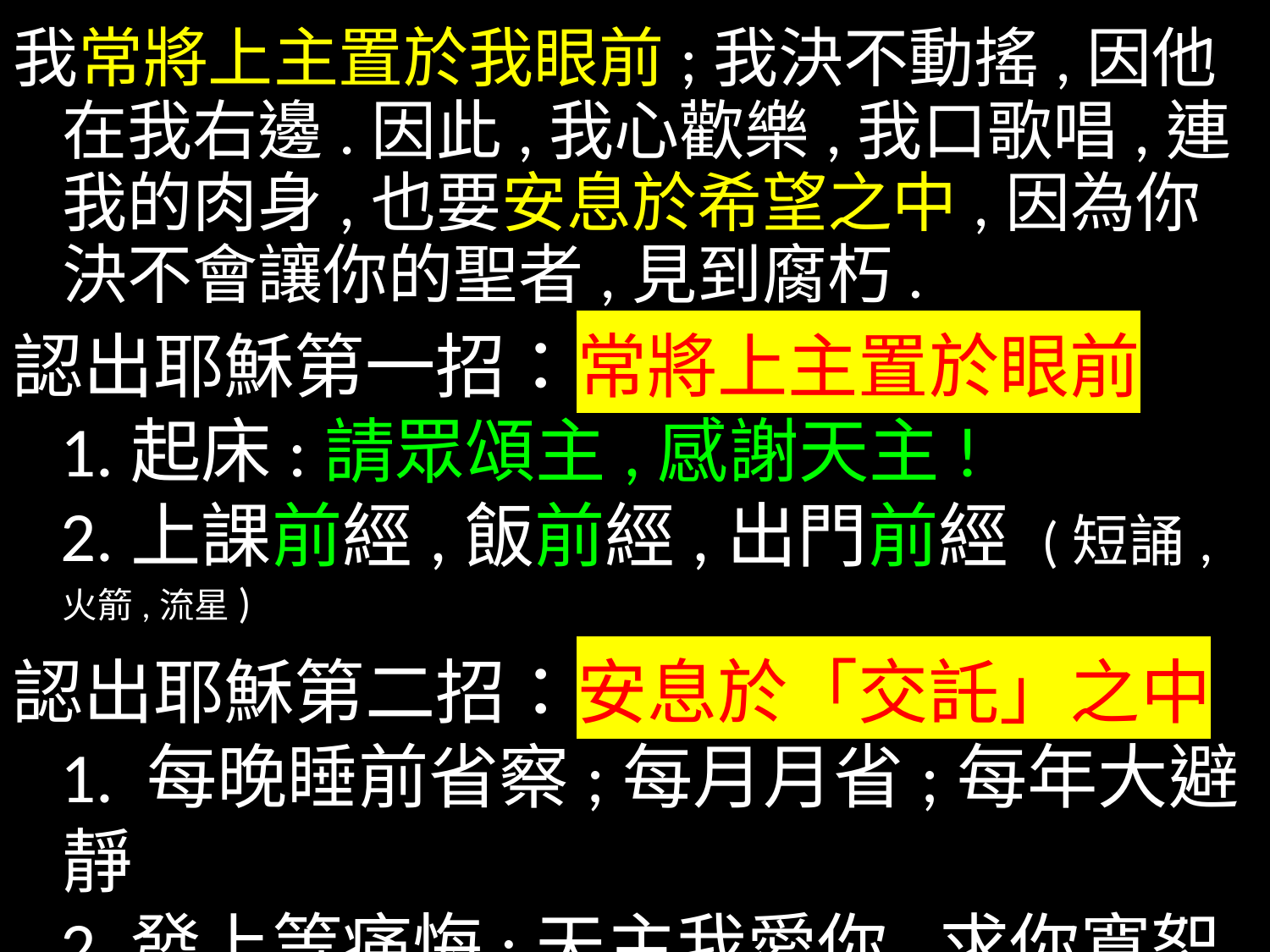

我常將上主置於我眼前;我決不動搖,因他在我右邊.因此,我心歡樂,我口歌唱,連我的肉身,也要安息於希望之中,因為你決不會讓你的聖者,見到腐朽.
認出耶穌第一招：常將上主置於眼前
   1.起床:請眾頌主,感謝天主!
   2.上課前經,飯前經,出門前經 (短誦,火箭,流星)
認出耶穌第二招：安息於「交託」之中
   1. 每晚睡前省察;每月月省;每年大避靜
   2.發上等痛悔:天主我愛你,求你寬恕我!